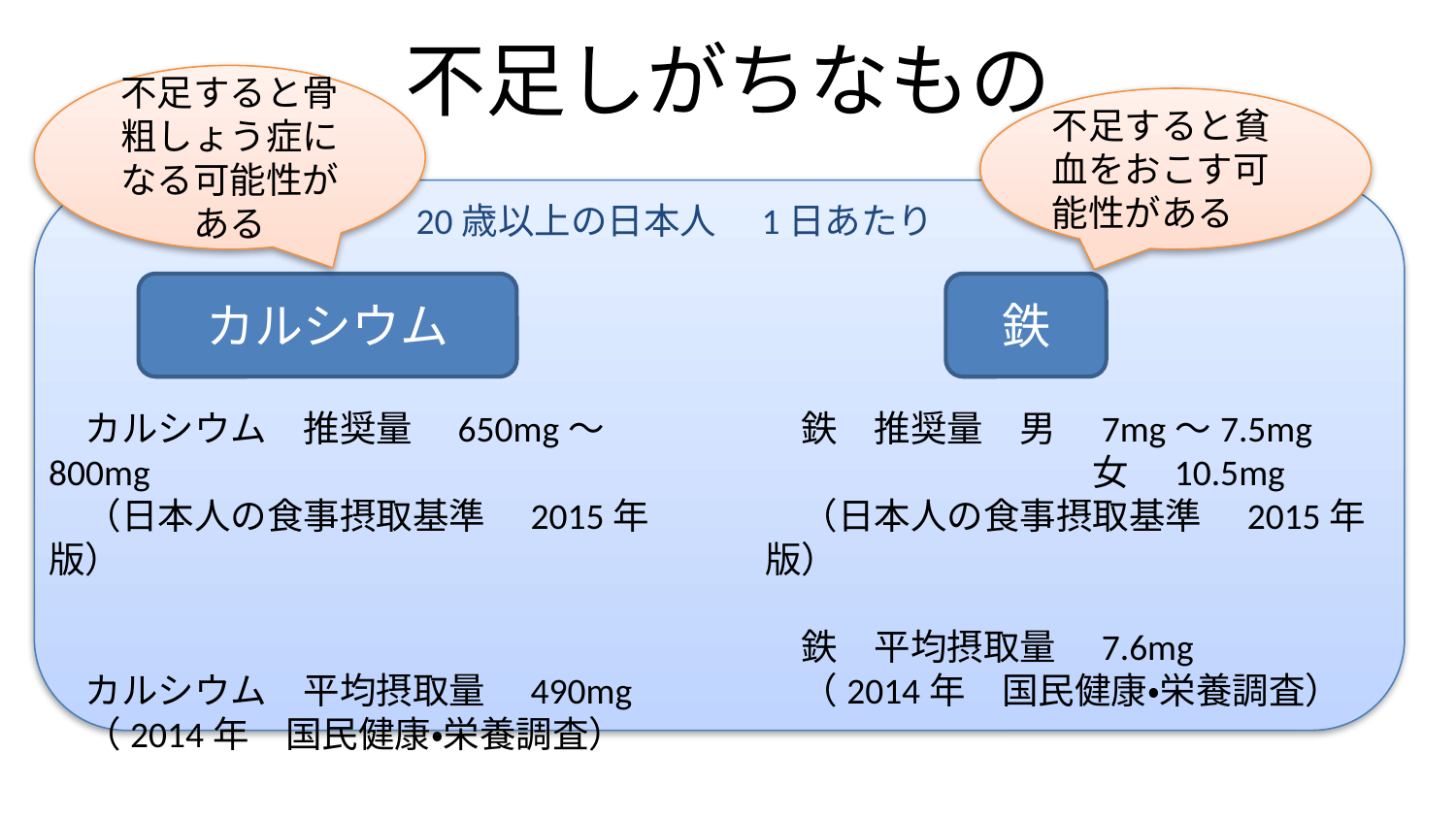

# 不足しがちなもの
不足すると骨粗しょう症になる可能性がある
不足すると貧血をおこす可能性がある

20歳以上の日本人　1日あたり
カルシウム
鉄
　カルシウム　推奨量　650mg〜800mg
　（日本人の食事摂取基準　2015年版）

　カルシウム　平均摂取量　490mg
　（2014年　国民健康・栄養調査）
　鉄　推奨量　男　7mg〜7.5mg
　　　　　　　　　女　10.5mg
　（日本人の食事摂取基準　2015年版）

　鉄　平均摂取量　7.6mg
　（2014年　国民健康・栄養調査）